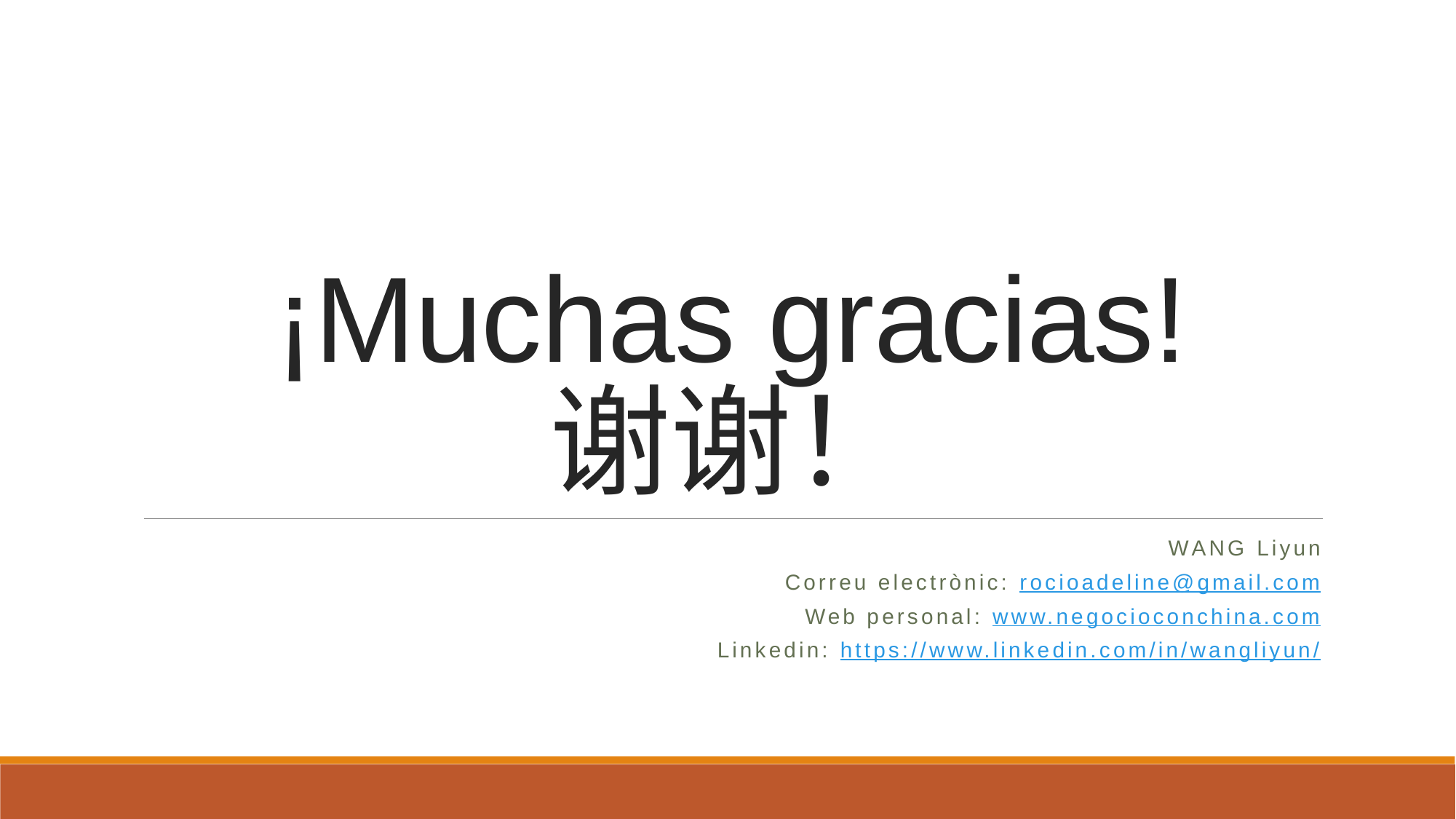

# ¡Muchas gracias! 谢谢！
Wang Liyun
Correu electrònic: rocioadeline@gmail.com
Web personal: www.negocioconchina.com
Linkedin: https://www.linkedin.com/in/wangliyun/